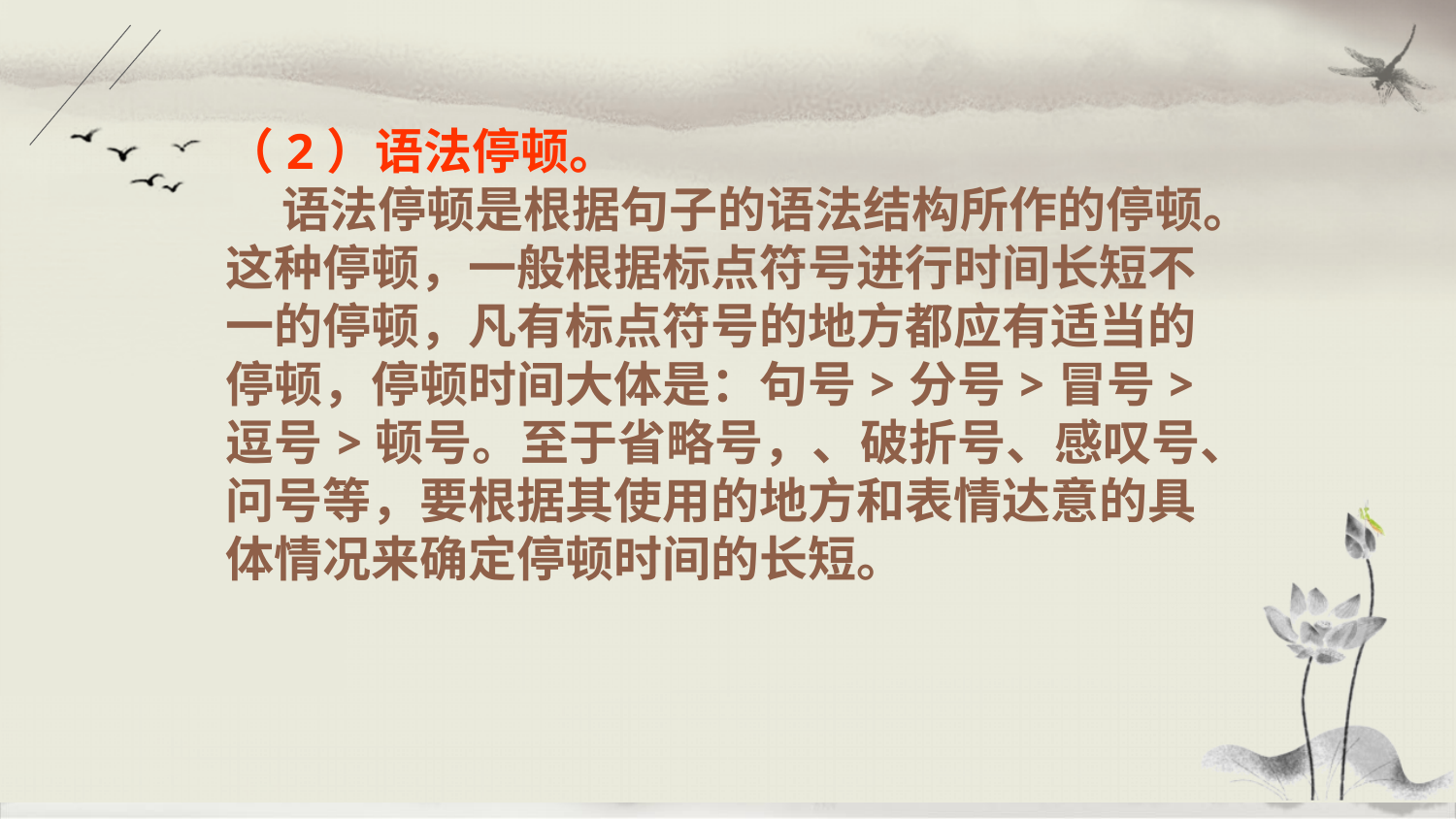

（2）语法停顿。
    语法停顿是根据句子的语法结构所作的停顿。这种停顿，一般根据标点符号进行时间长短不一的停顿，凡有标点符号的地方都应有适当的停顿，停顿时间大体是：句号>分号>冒号>逗号>顿号。至于省略号，、破折号、感叹号、问号等，要根据其使用的地方和表情达意的具体情况来确定停顿时间的长短。